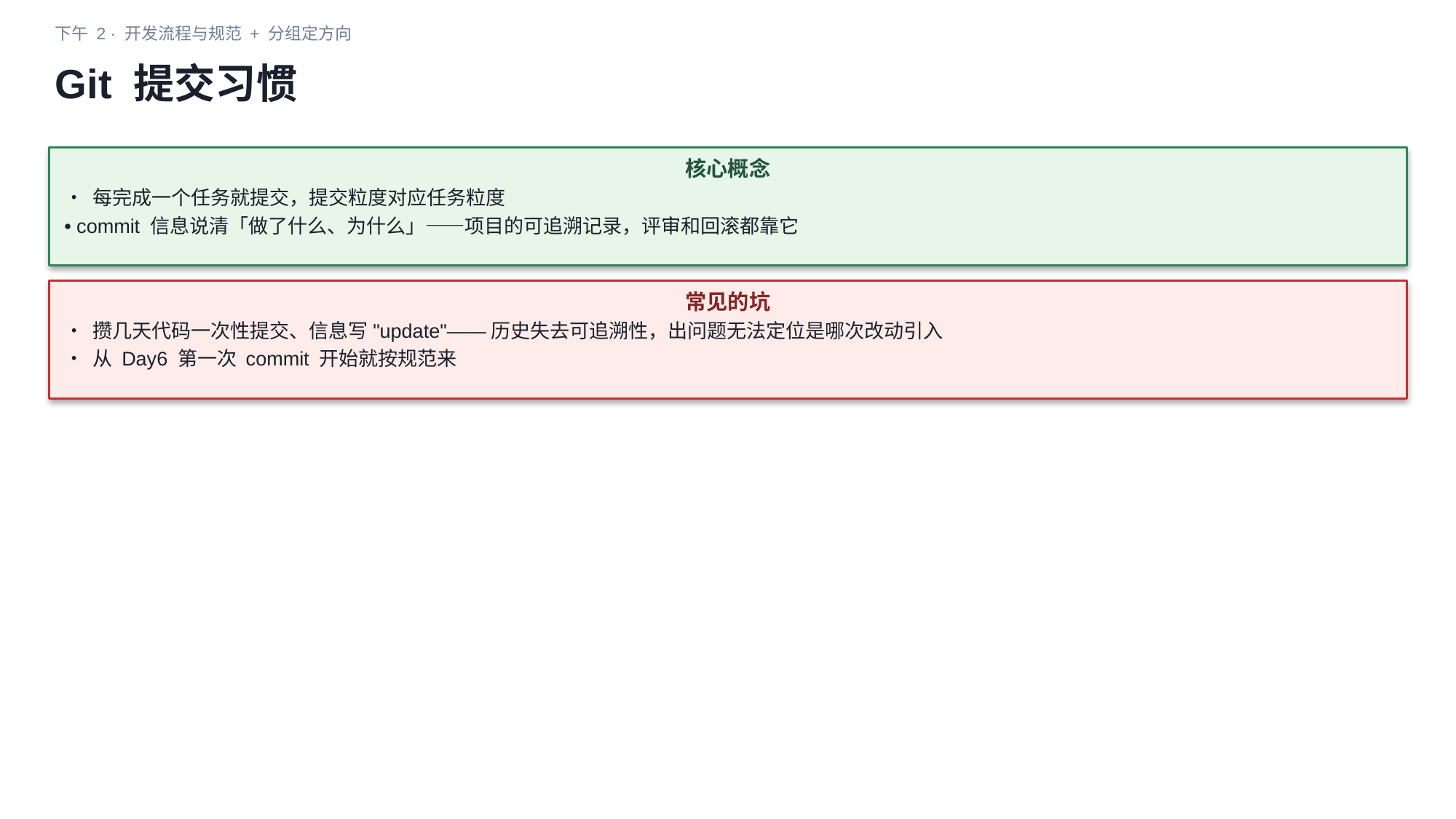

下午 2 · 开发流程与规范 + 分组定方向
Git 提交习惯
核心概念
• 每完成一个任务就提交，提交粒度对应任务粒度
• commit 信息说清「做了什么、为什么」——项目的可追溯记录，评审和回滚都靠它
常见的坑
• 攒几天代码一次性提交、信息写"update"——历史失去可追溯性，出问题无法定位是哪次改动引入
• 从 Day6 第一次 commit 开始就按规范来